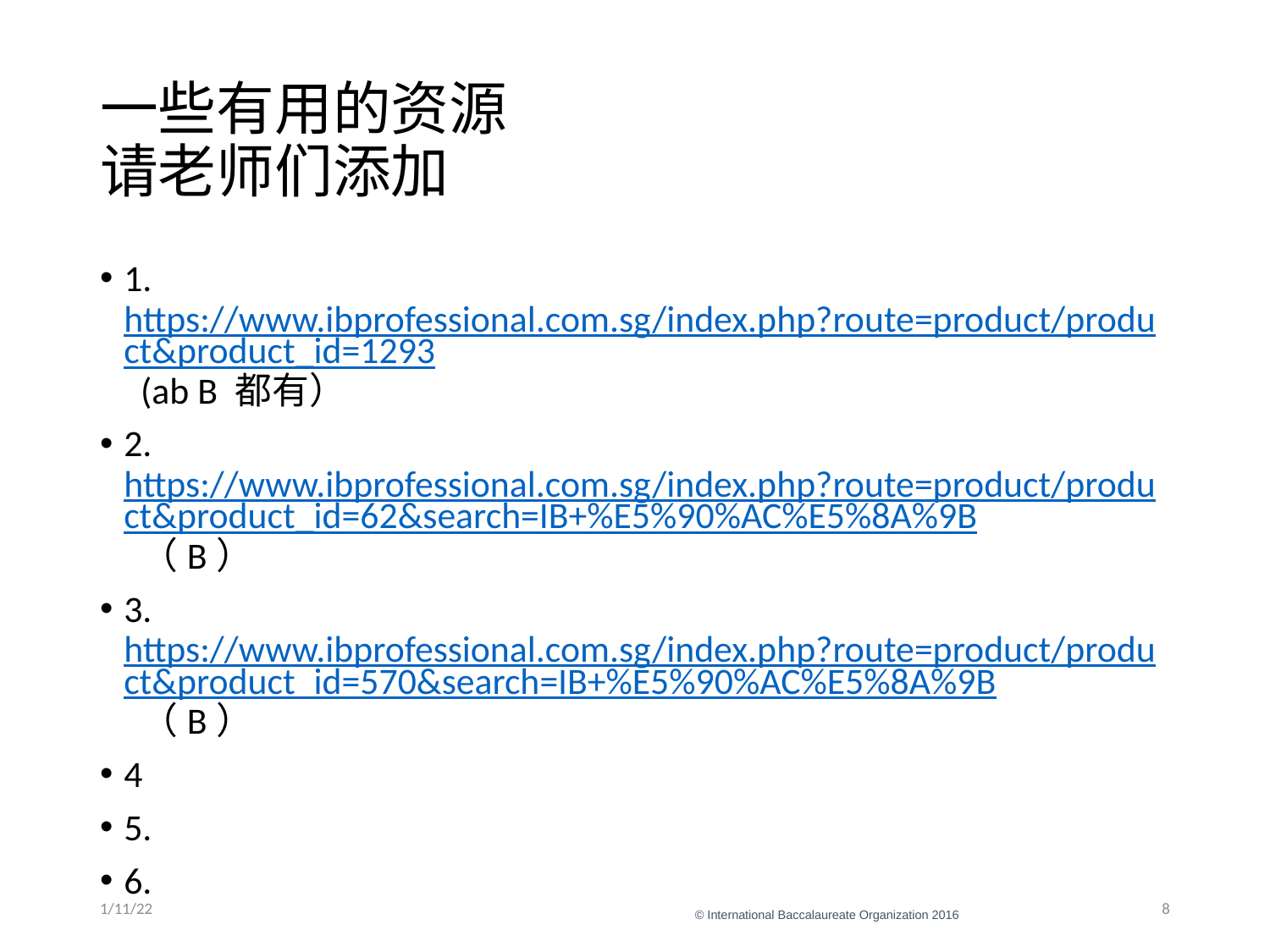

# 一些有用的资源 请老师们添加
1. https://www.ibprofessional.com.sg/index.php?route=product/product&product_id=1293  (ab B 都有）
2. https://www.ibprofessional.com.sg/index.php?route=product/product&product_id=62&search=IB+%E5%90%AC%E5%8A%9B （B）
3. https://www.ibprofessional.com.sg/index.php?route=product/product&product_id=570&search=IB+%E5%90%AC%E5%8A%9B （B）
4
5.
6.

1/11/22
8